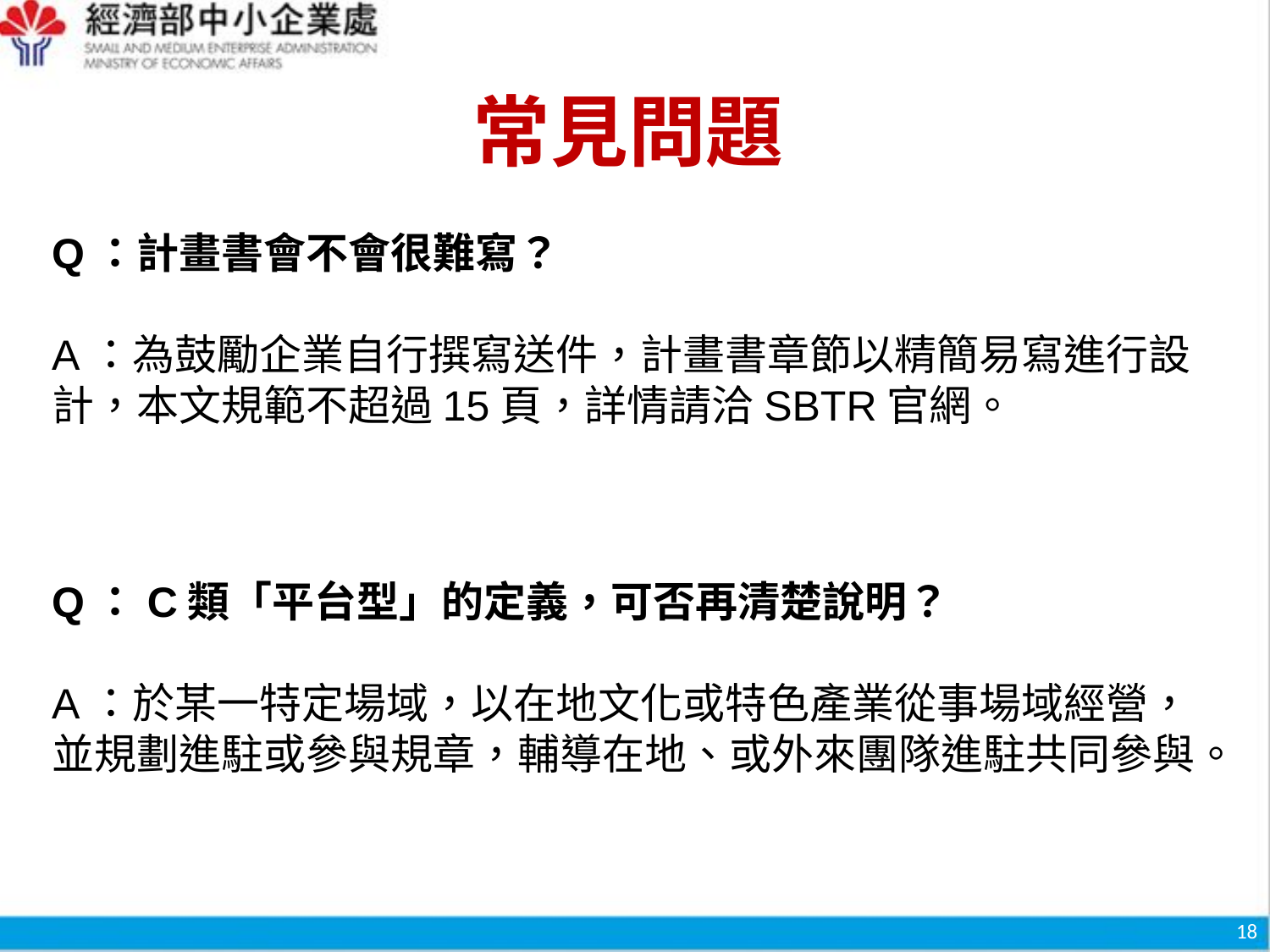

常見問題
Q：計畫書會不會很難寫？

A：為鼓勵企業自行撰寫送件，計畫書章節以精簡易寫進行設計，本文規範不超過15頁，詳情請洽SBTR官網。

Q：C類「平台型」的定義，可否再清楚說明？

A：於某一特定場域，以在地文化或特色產業從事場域經營，並規劃進駐或參與規章，輔導在地、或外來團隊進駐共同參與。
18